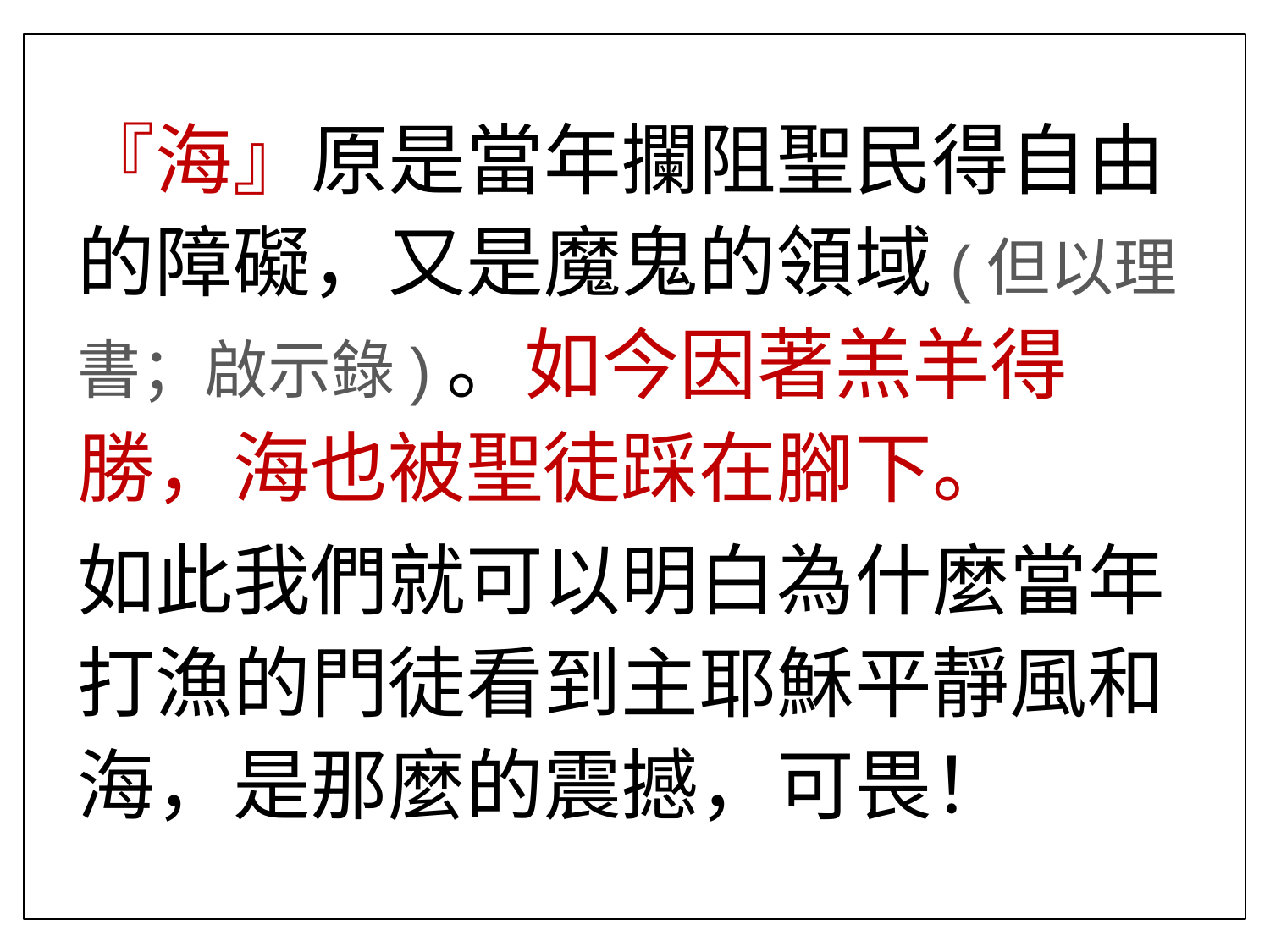

『海』原是當年攔阻聖民得自由的障礙，又是魔鬼的領域(但以理書；啟示錄)。如今因著羔羊得勝，海也被聖徒踩在腳下。
如此我們就可以明白為什麼當年打漁的門徒看到主耶穌平靜風和海，是那麼的震撼，可畏！